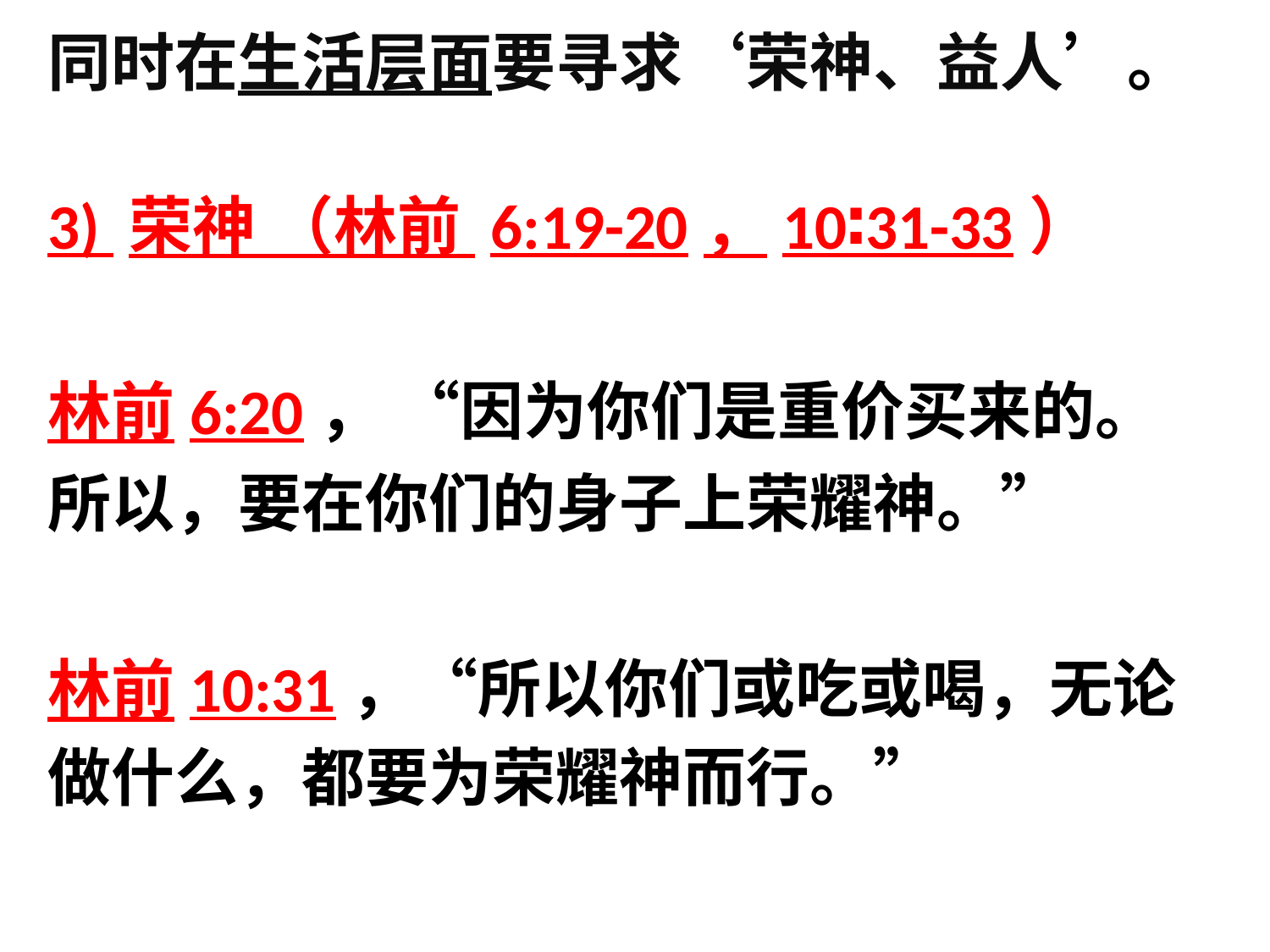

同时在生活层面要寻求‘荣神、益人’。

3) 荣神 （林前 6:19-20，10∶31-33）

林前6:20， “因为你们是重价买来的。
所以，要在你们的身子上荣耀神。”

林前10:31，“所以你们或吃或喝，无论
做什么，都要为荣耀神而行。”